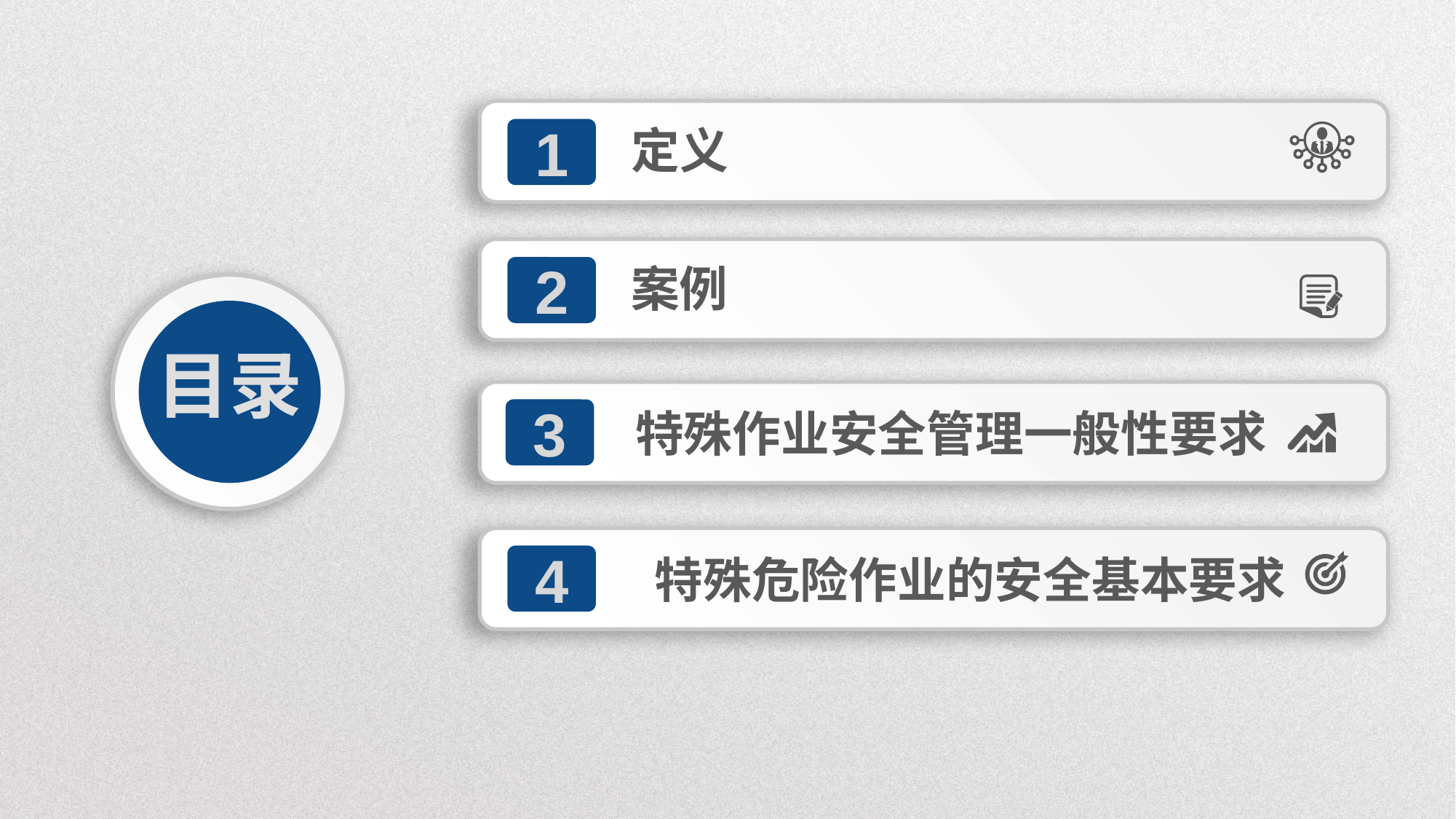

1
定义

2
案例

目录

3
特殊作业安全管理一般性要求

4

特殊危险作业的安全基本要求